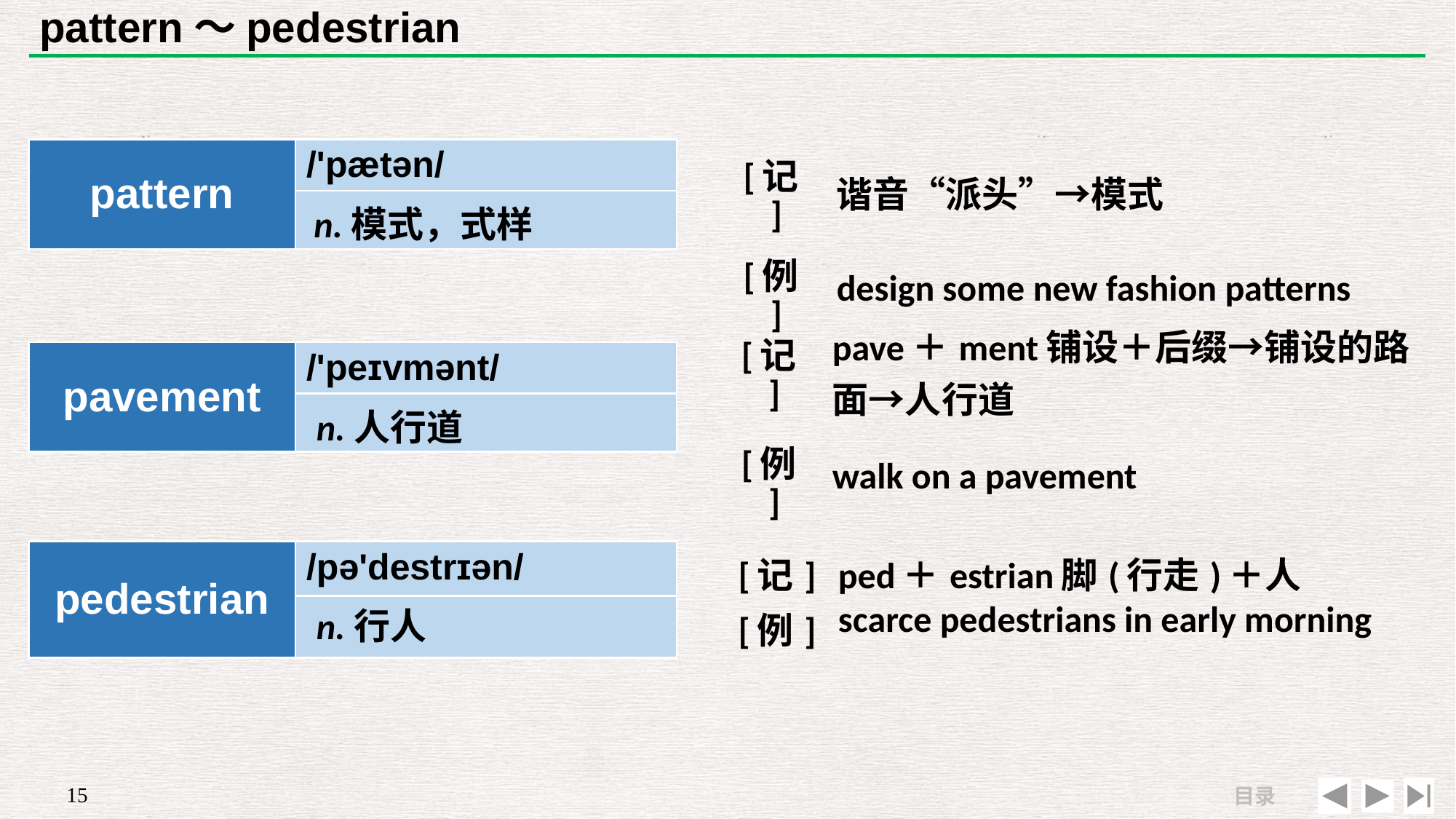

# pattern～pedestrian

| pattern | /'pætən/ |
| --- | --- |
|  |  |
| [记] | 谐音“派头”→模式 |
| --- | --- |
| [例] | design some new fashion patterns |
n.模式，式样
| [记] | pave＋ment铺设＋后缀→铺设的路面→人行道 |
| --- | --- |
| [例] | walk on a pavement |
| pavement | /'peɪvmənt/ |
| --- | --- |
|  |  |
n.人行道
| [记] | ped＋estrian脚(行走)＋人 |
| --- | --- |
| [例] | scarce pedestrians in early morning |
| pedestrian | /pə'destrɪən/ |
| --- | --- |
|  |  |
n.行人